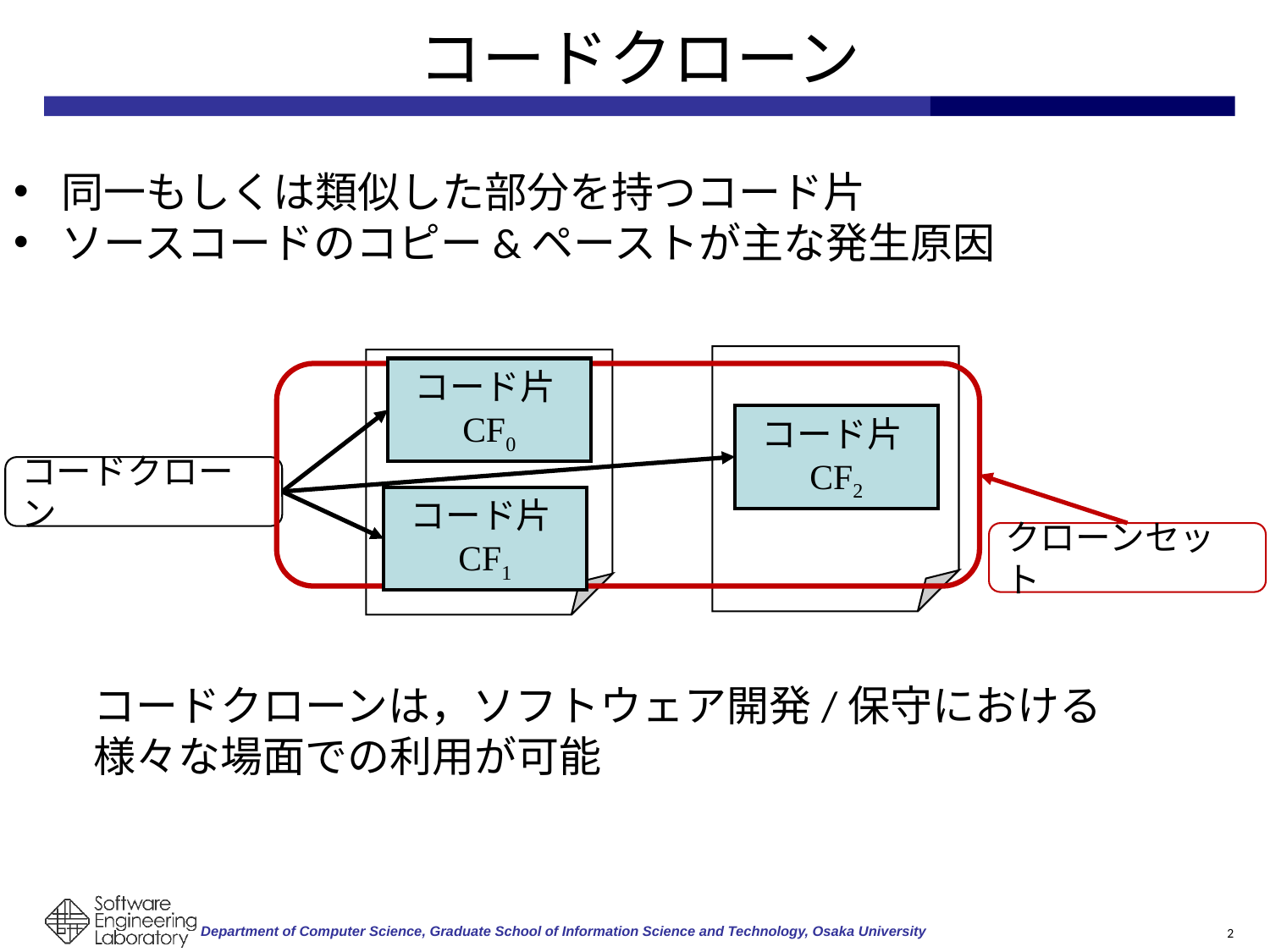

# コードクローン
同一もしくは類似した部分を持つコード片
ソースコードのコピー&ペーストが主な発生原因

コード片CF0
コード片CF2
コードクローン
コード片CF1
クローンセット
コードクローンは，ソフトウェア開発/保守における
様々な場面での利用が可能
2